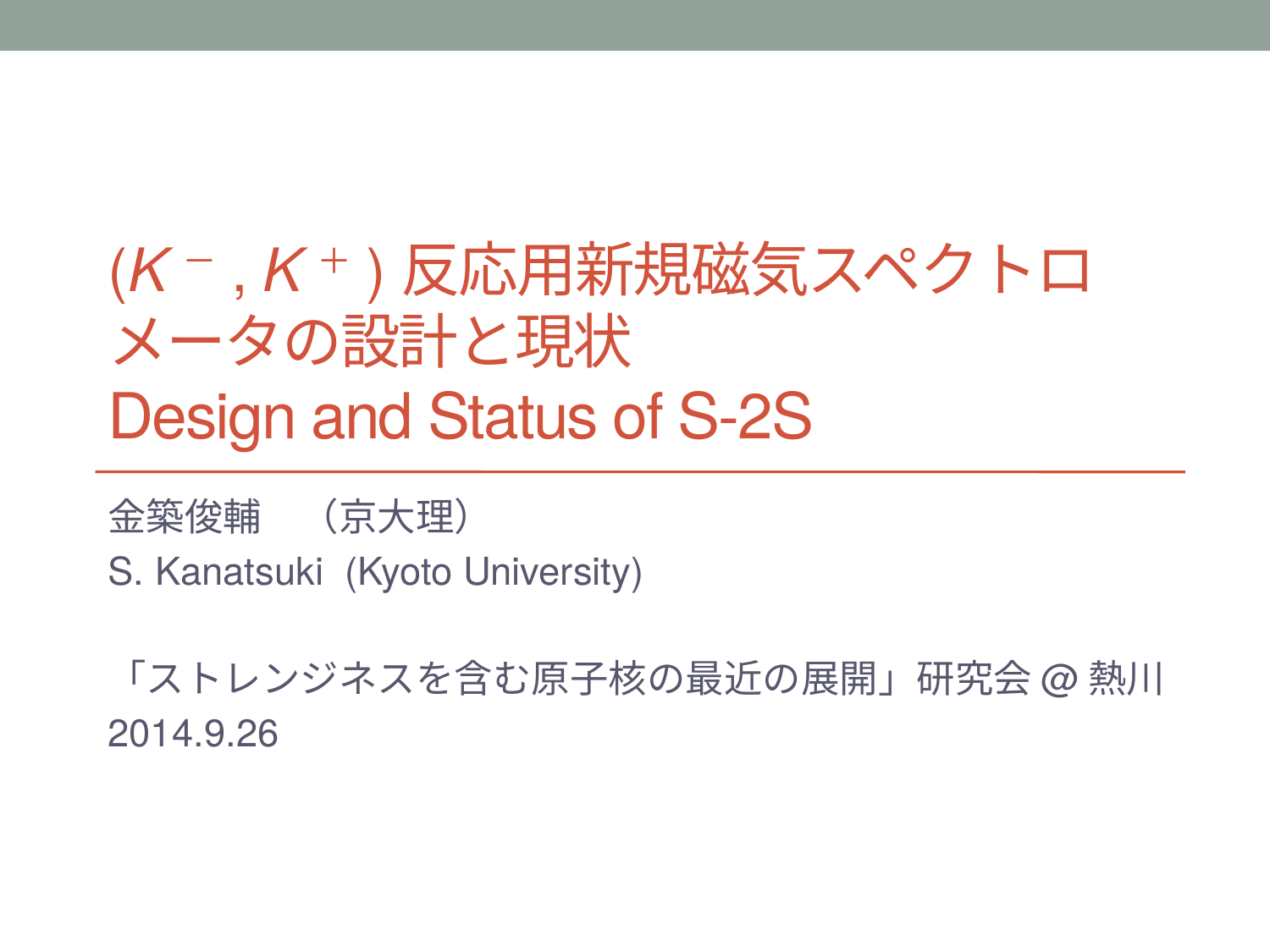

# (K－, K＋)反応用新規磁気スペクトロメータの設計と現状 Design and Status of S-2S
金築俊輔　（京大理）
S. Kanatsuki  (Kyoto University)

「ストレンジネスを含む原子核の最近の展開」研究会@熱川
2014.9.26